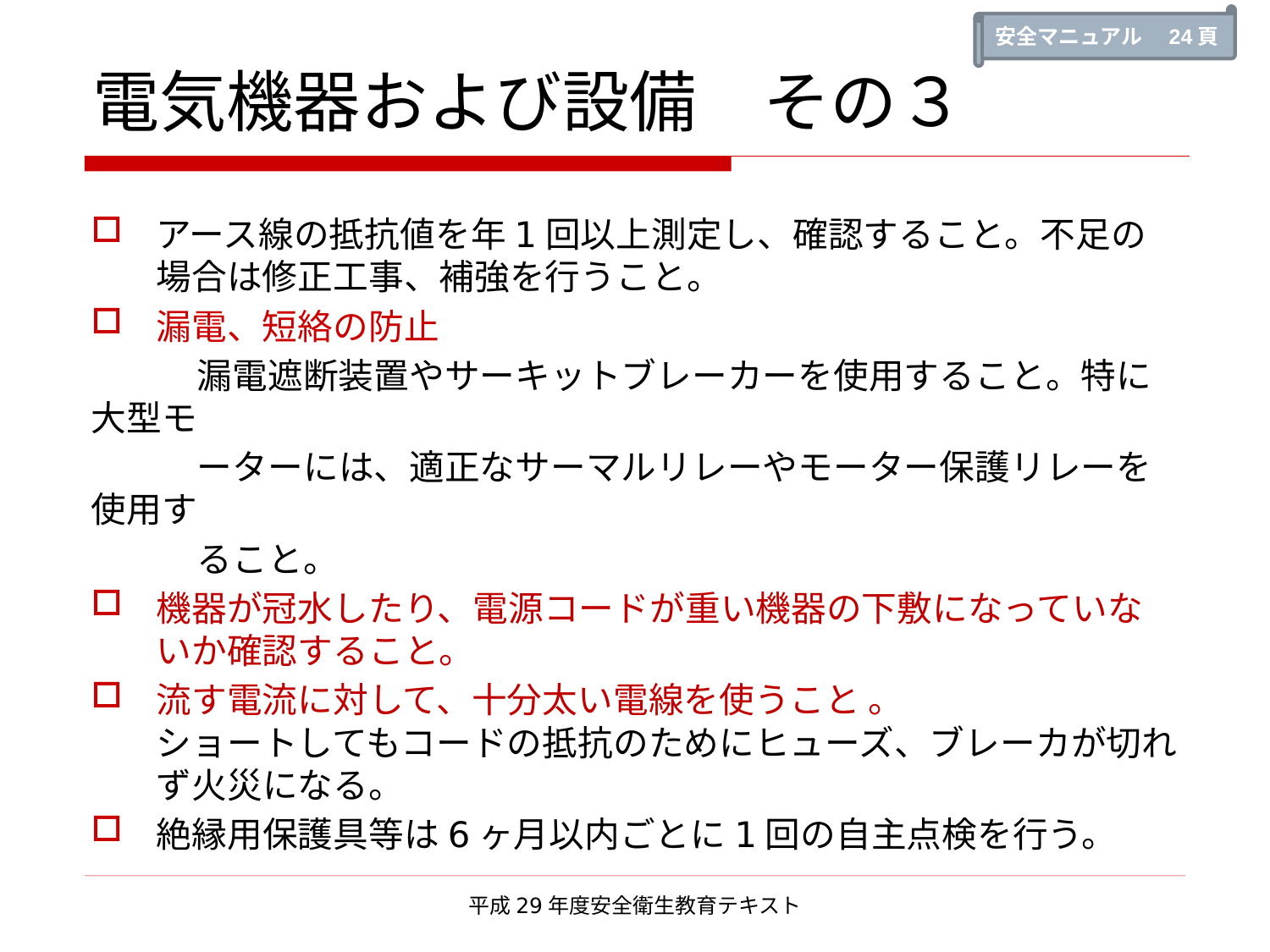

安全マニュアル　24頁
# 電気機器および設備　その３

アース線の抵抗値を年1回以上測定し、確認すること。不足の場合は修正工事、補強を行うこと。
漏電、短絡の防止
　　　漏電遮断装置やサーキットブレーカーを使用すること。特に大型モ
　　　ーターには、適正なサーマルリレーやモーター保護リレーを使用す
　　　ること。
機器が冠水したり、電源コードが重い機器の下敷になっていないか確認すること。
流す電流に対して、十分太い電線を使うこと 。
ショートしてもコードの抵抗のためにヒューズ、ブレーカが切れず火災になる。
絶縁用保護具等は6ヶ月以内ごとに1回の自主点検を行う。

平成29年度安全衛生教育テキスト